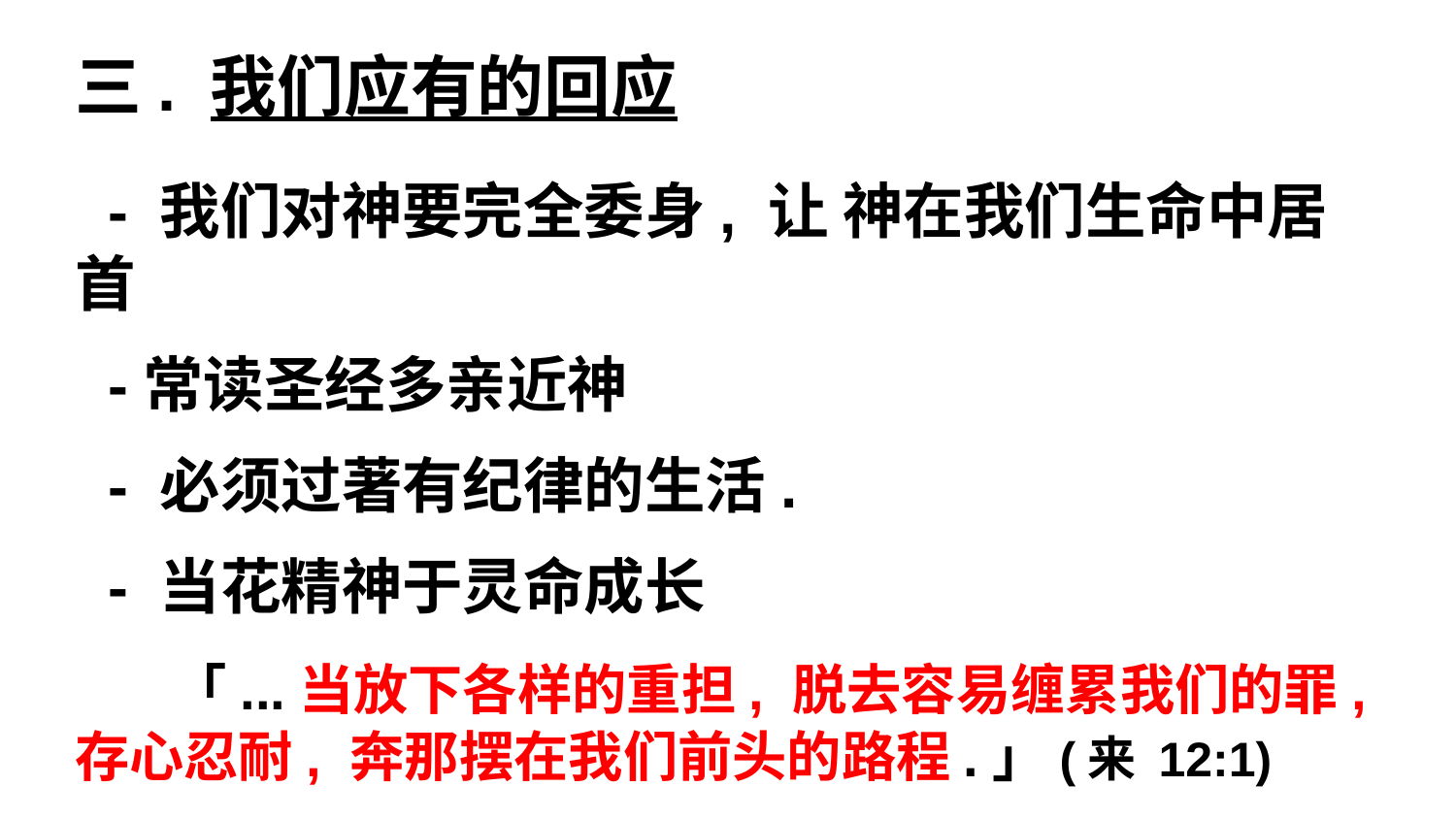

三. 我们应有的回应

  - 我们对神要完全委身, 让 神在我们生命中居首
  -常读圣经多亲近神
  - 必须过著有纪律的生活.
  - 当花精神于灵命成长
      「...当放下各样的重担, 脱去容易缠累我们的罪,存心忍耐, 奔那摆在我们前头的路程.」(来 12:1)
  - 要腾出时间给神